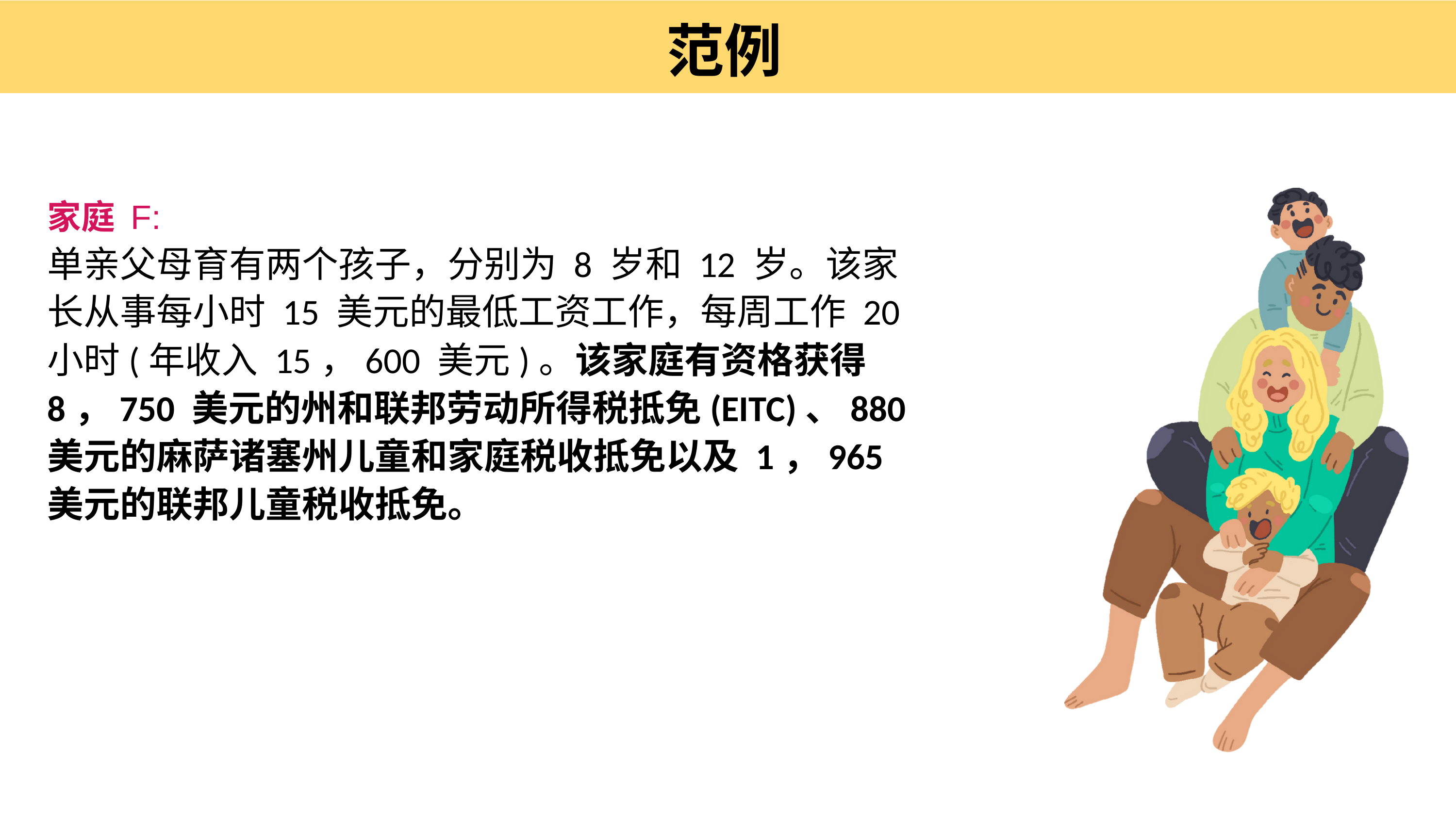

范例
家庭 F:
单亲父母育有两个孩子，分别为 8 岁和 12 岁。该家长从事每小时 15 美元的最低工资工作，每周工作 20 小时(年收入 15，600 美元)。该家庭有资格获得 8，750 美元的州和联邦劳动所得税抵免(EITC)、880 美元的麻萨诸塞州儿童和家庭税收抵免以及 1，965 美元的联邦儿童税收抵免。